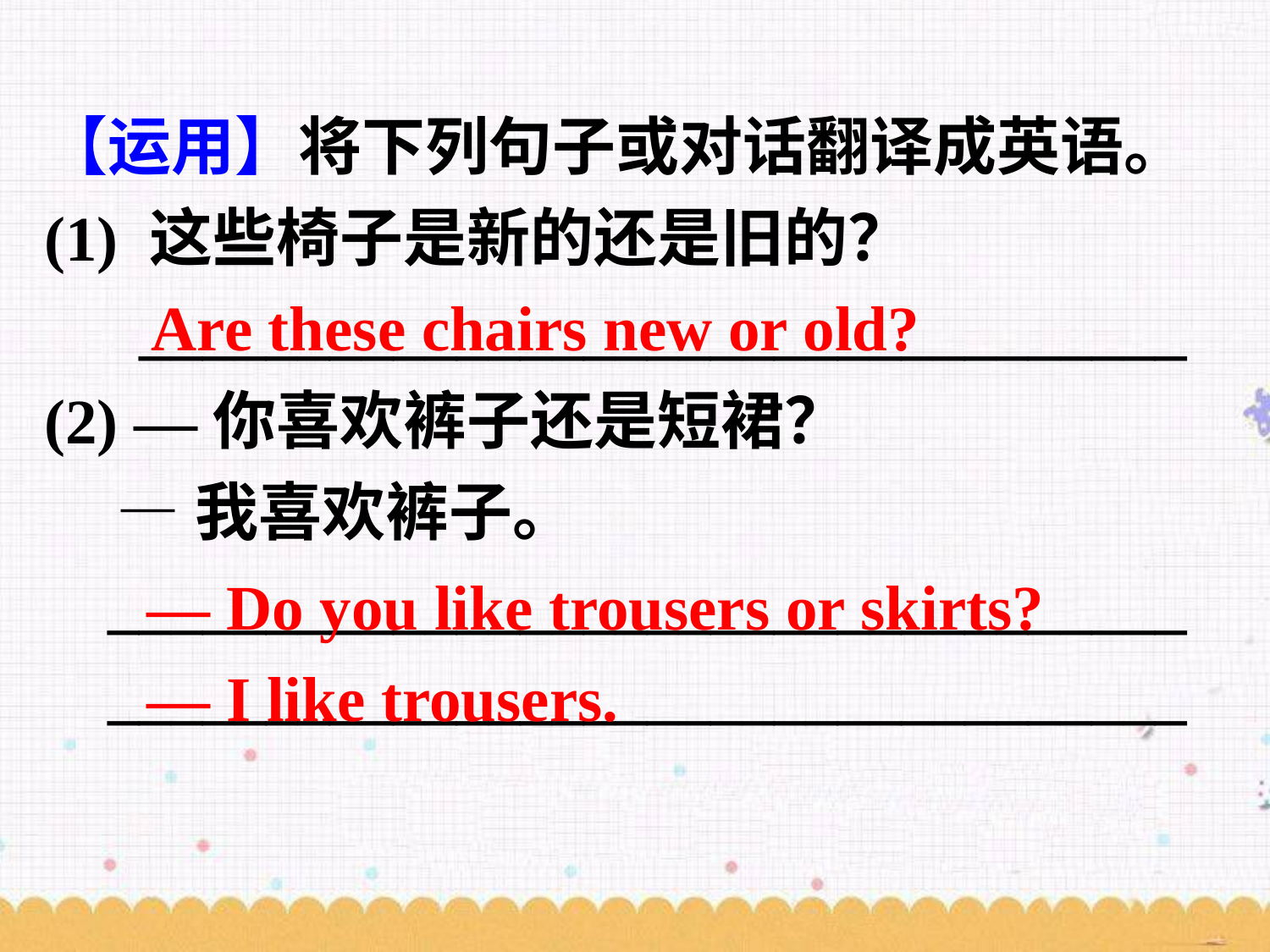

【运用】将下列句子或对话翻译成英语。
(1) 这些椅子是新的还是旧的？
      _________________________________
(2) —你喜欢裤子还是短裙？
     —我喜欢裤子。
    __________________________________
    __________________________________
Are these chairs new or old?
— Do you like trousers or skirts?
— I like trousers.